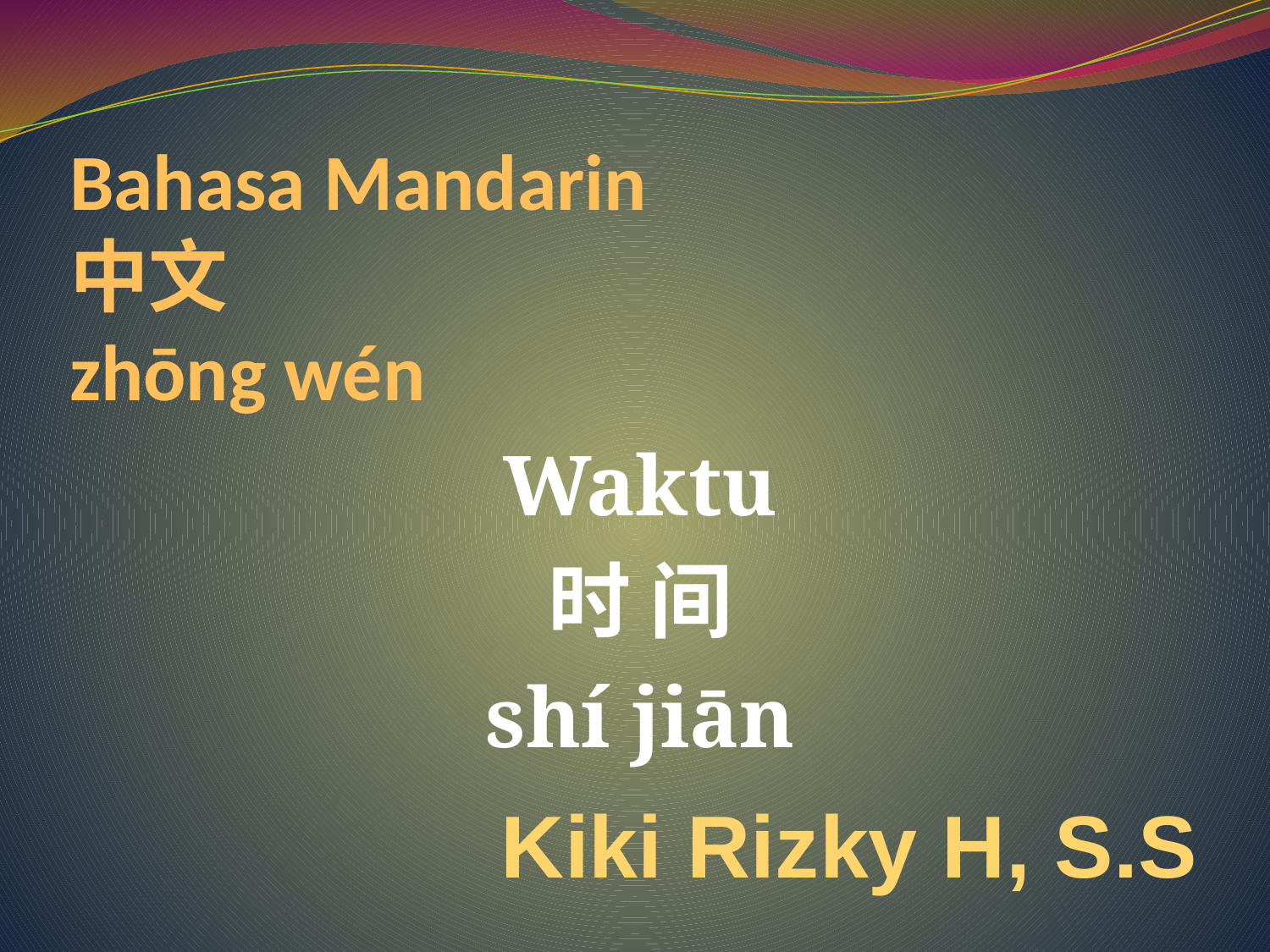

# Bahasa Mandarin 中文 zhōng wén
Waktu
时 间
shí jiān
Kiki Rizky H, S.S